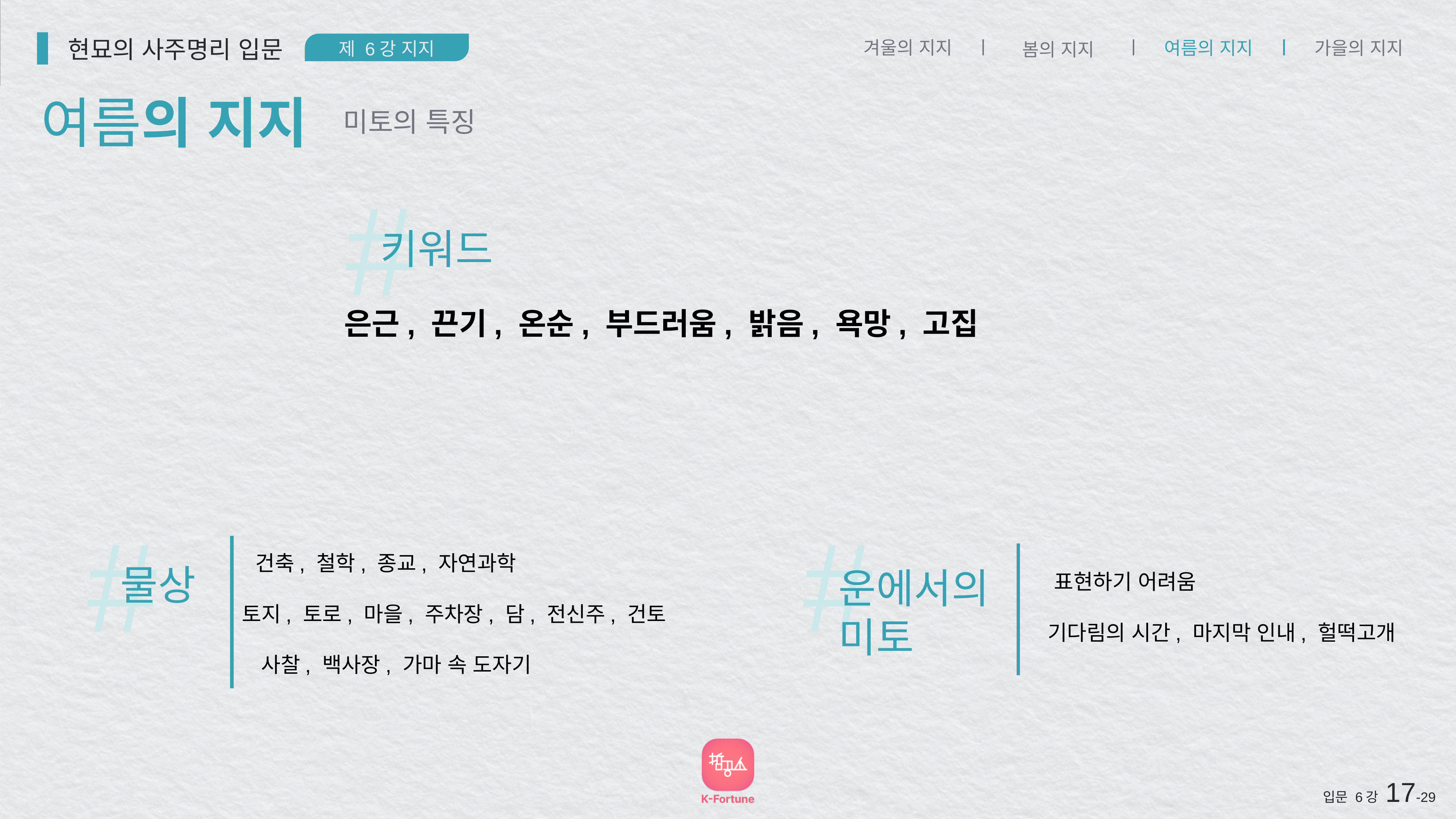

현묘의 사주명리 입문

제 6강 지지
겨울의 지지
여름의 지지
가을의 지지
봄의 지지
여름의 지지
미토의 특징
#
키워드
은근, 끈기, 온순, 부드러움, 밝음, 욕망, 고집
#
건축, 철학, 종교, 자연과학
물상
토지, 토로, 마을, 주차장, 담, 전신주, 건토
사찰, 백사장, 가마 속 도자기
#
운에서의
미토
표현하기 어려움
기다림의 시간, 마지막 인내, 헐떡고개